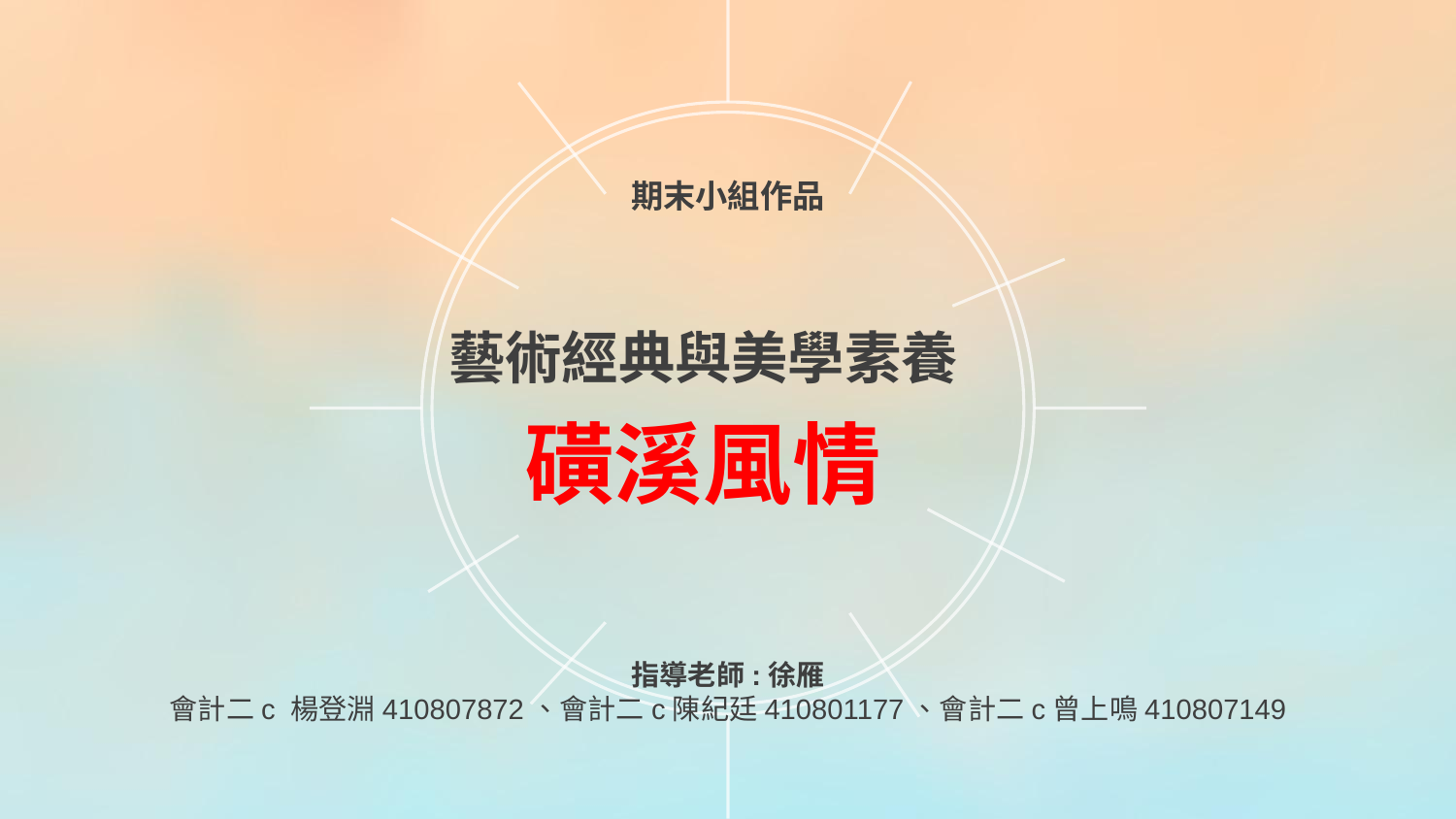

期末小組作品

藝術經典與美學素養
磺溪風情

指導老師:徐雁
會計二c 楊登淵410807872、會計二c陳紀廷410801177、會計二c曾上鳴410807149